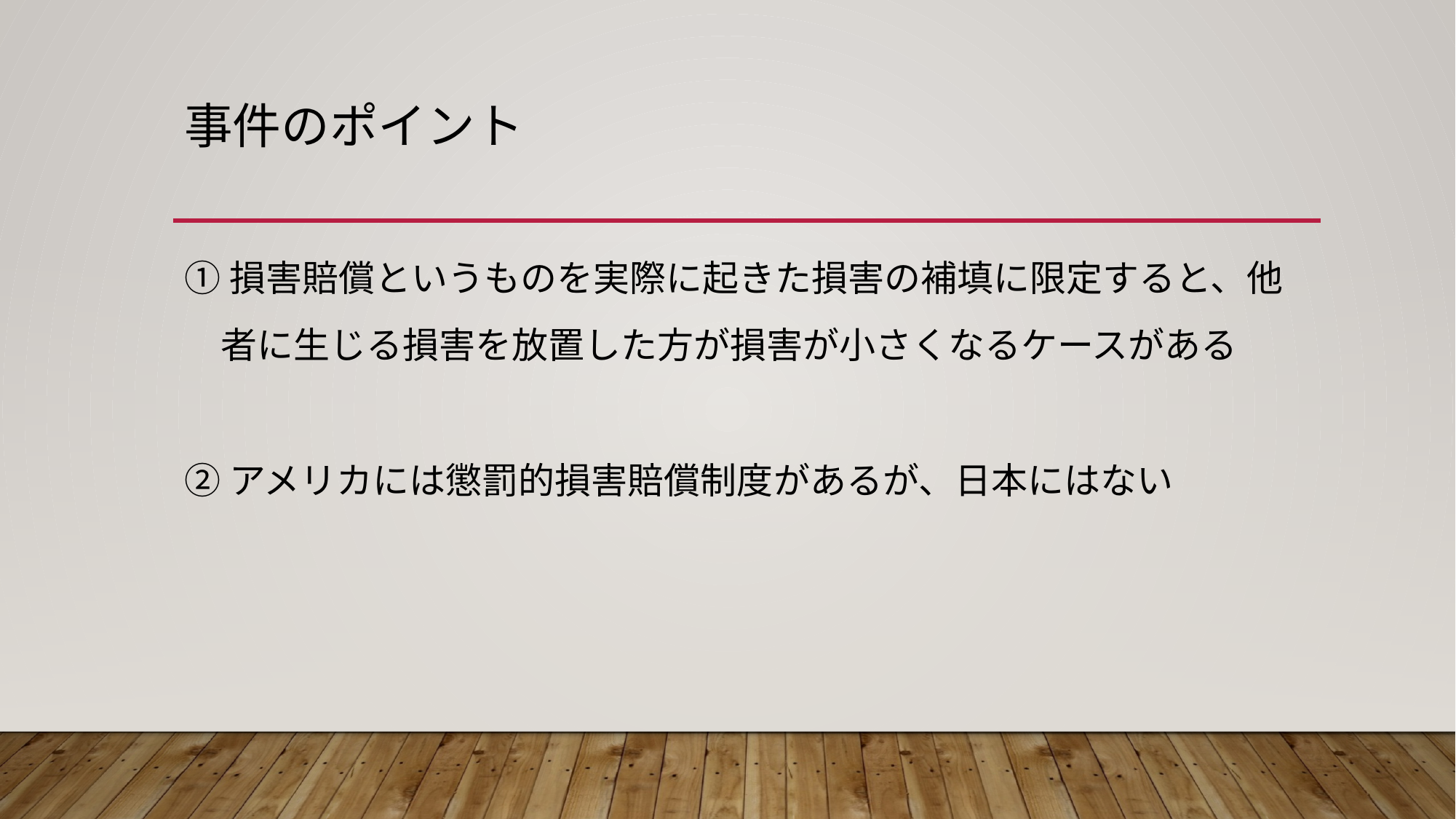

# 事件のポイント
①損害賠償というものを実際に起きた損害の補填に限定すると、他
　者に生じる損害を放置した方が損害が小さくなるケースがある

②アメリカには懲罰的損害賠償制度があるが、日本にはない